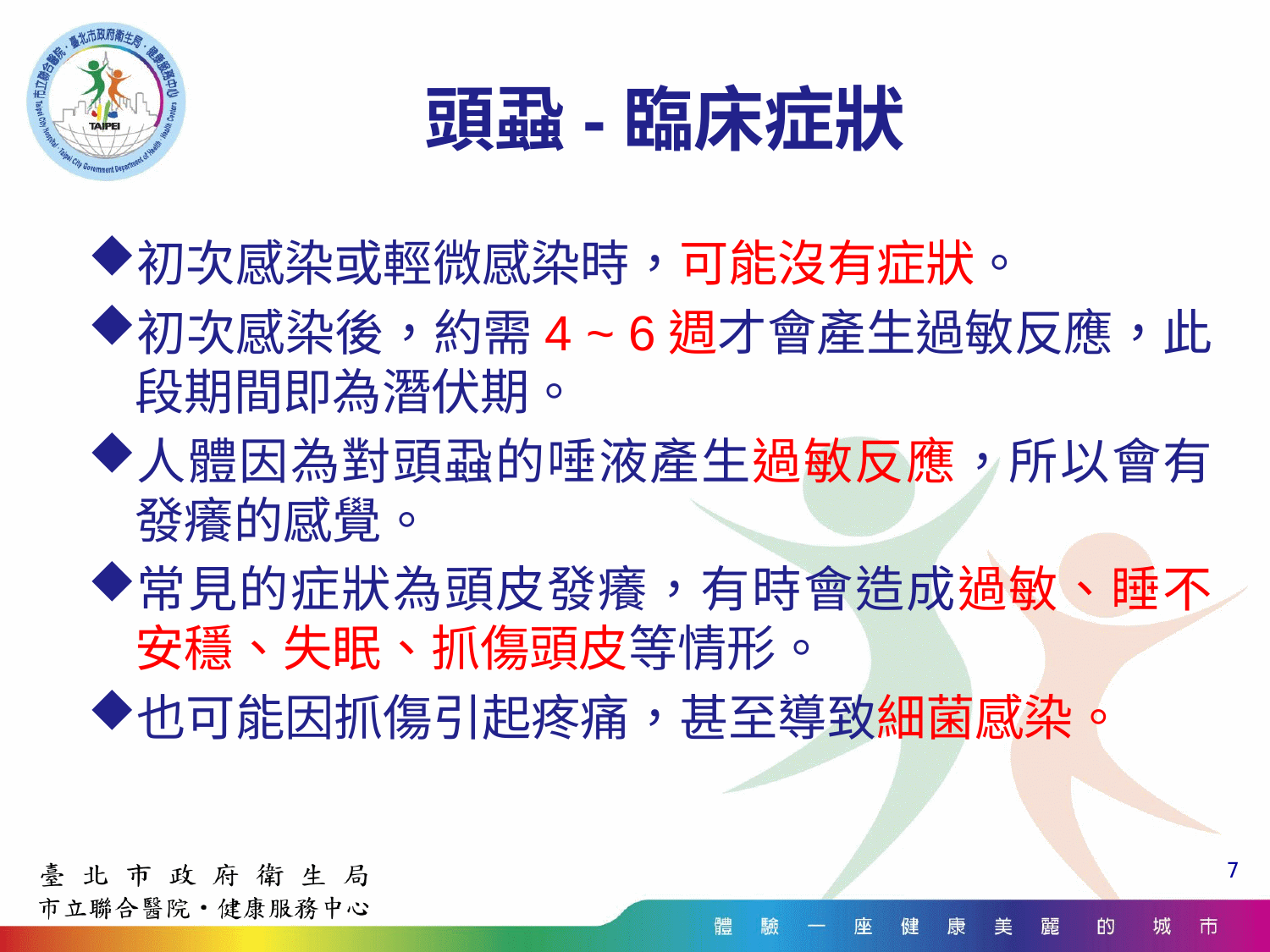

# 頭蝨-臨床症狀
初次感染或輕微感染時，可能沒有症狀。
初次感染後，約需4 ~ 6週才會產生過敏反應，此段期間即為潛伏期。
人體因為對頭蝨的唾液產生過敏反應，所以會有發癢的感覺。
常見的症狀為頭皮發癢，有時會造成過敏、睡不安穩、失眠、抓傷頭皮等情形。
也可能因抓傷引起疼痛，甚至導致細菌感染。

7